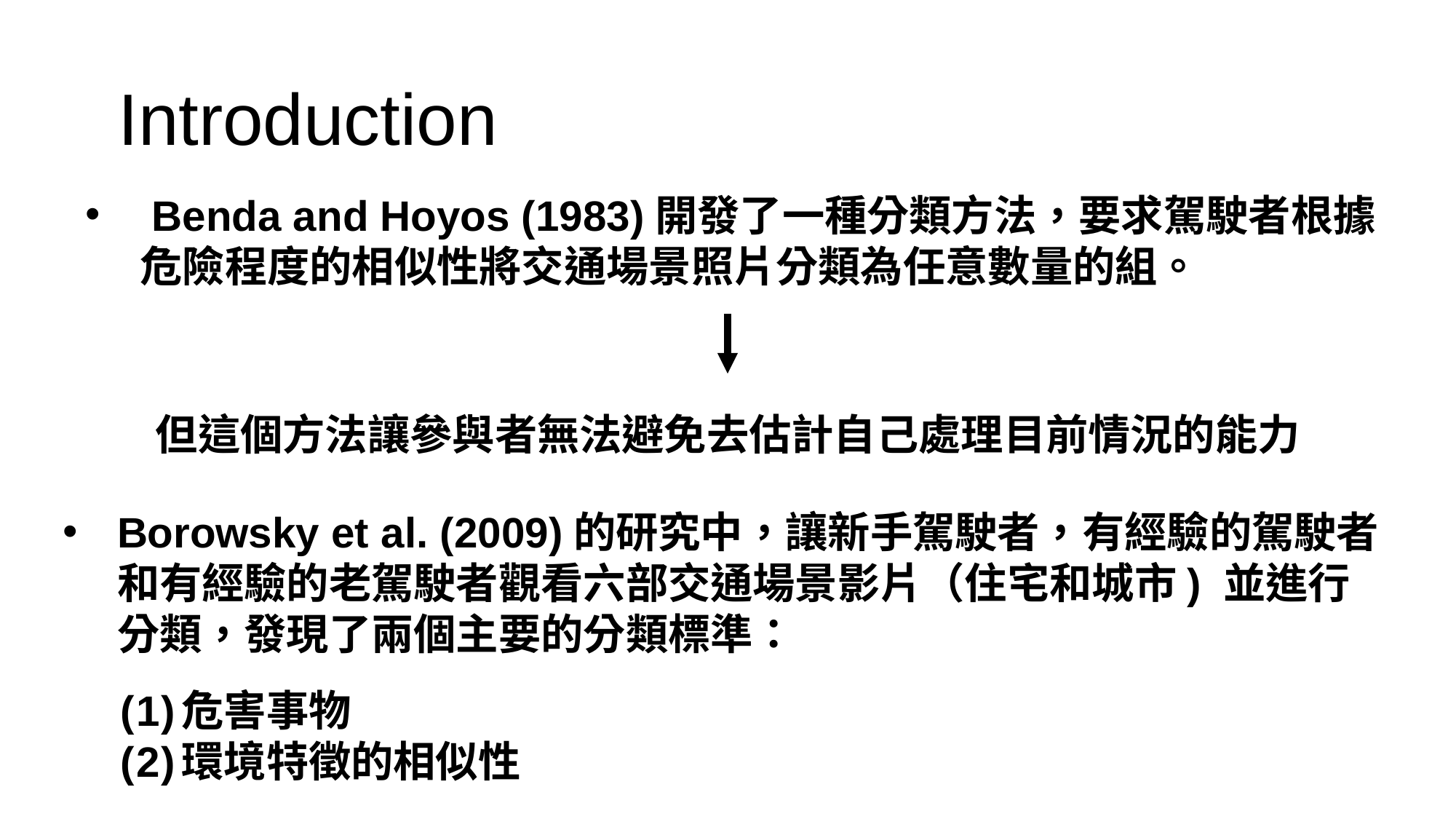

Introduction
 Benda and Hoyos (1983)開發了一種分類方法，要求駕駛者根據危險程度的相似性將交通場景照片分類為任意數量的組。
但這個方法讓參與者無法避免去估計自己處理目前情況的能力
Borowsky et al. (2009)的研究中，讓新手駕駛者，有經驗的駕駛者和有經驗的老駕駛者觀看六部交通場景影片（住宅和城市) 並進行分類，發現了兩個主要的分類標準：
危害事物
環境特徵的相似性